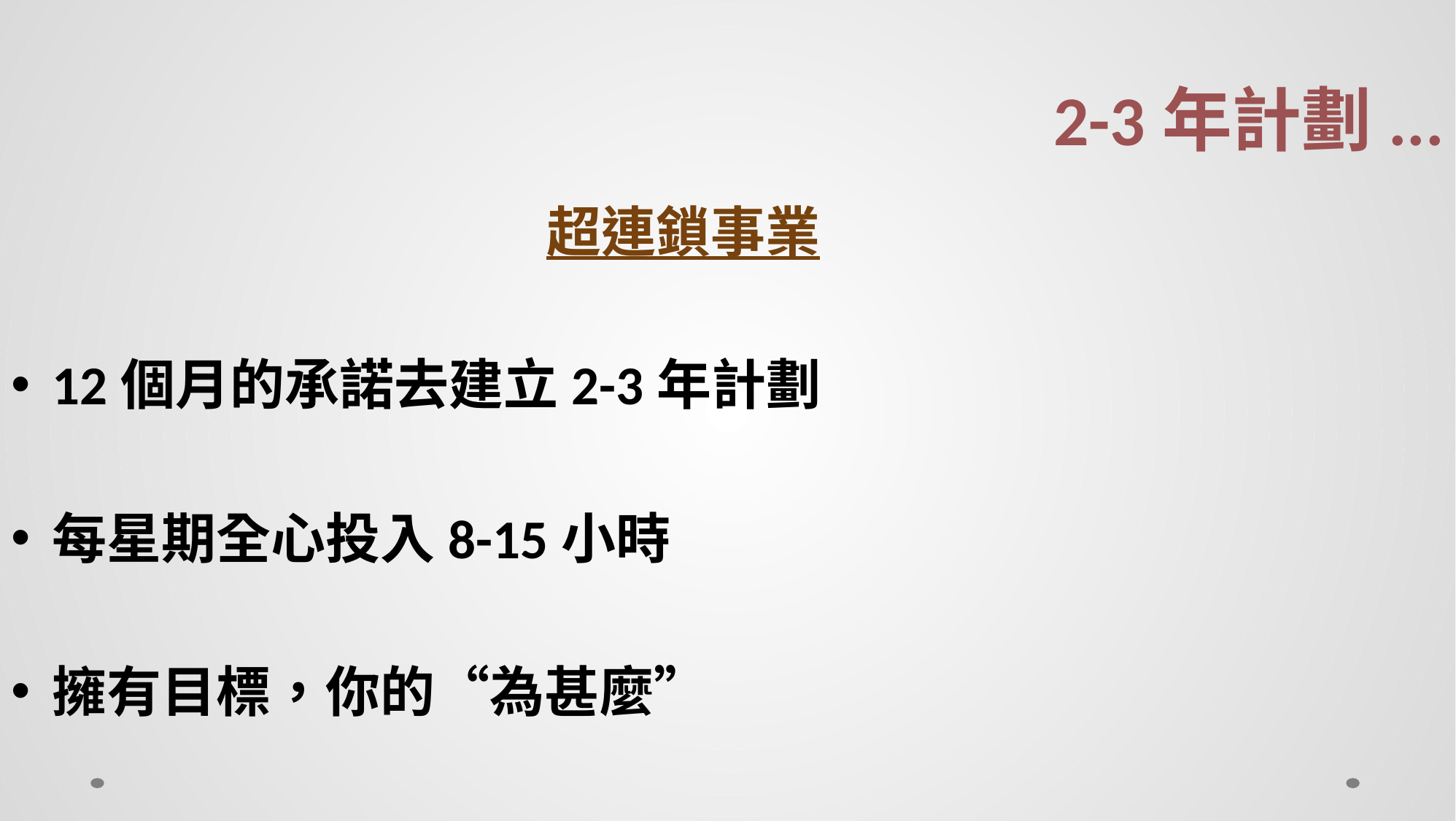

2-3年計劃...
超連鎖事業

12個月的承諾去建立2-3年計劃

每星期全心投入8-15小時

擁有目標，你的“為甚麼”